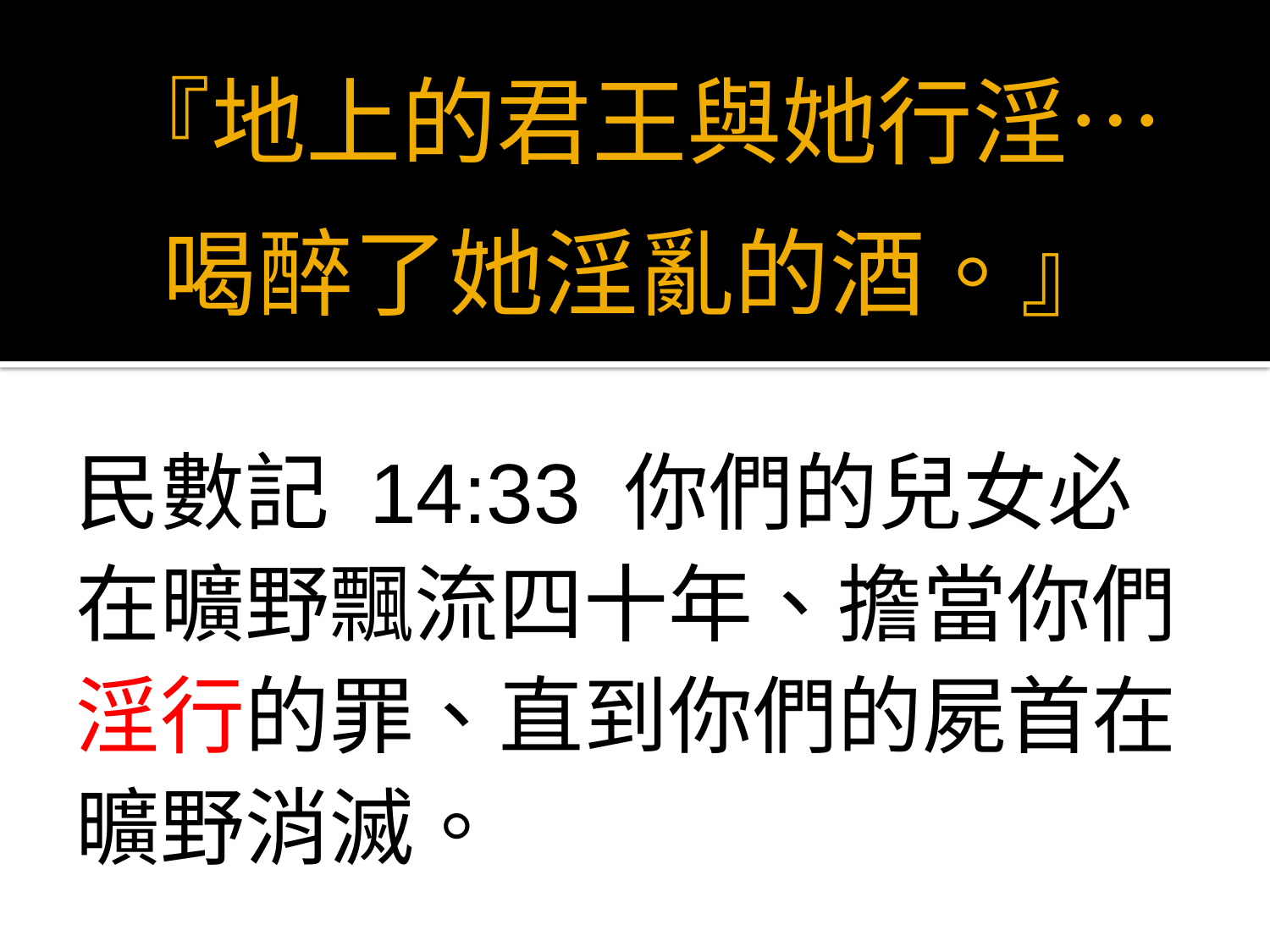

# 『地上的君王與她行淫…喝醉了她淫亂的酒。』
民數記 14:33 你們的兒女必在曠野飄流四十年、擔當你們淫行的罪、直到你們的屍首在曠野消滅。